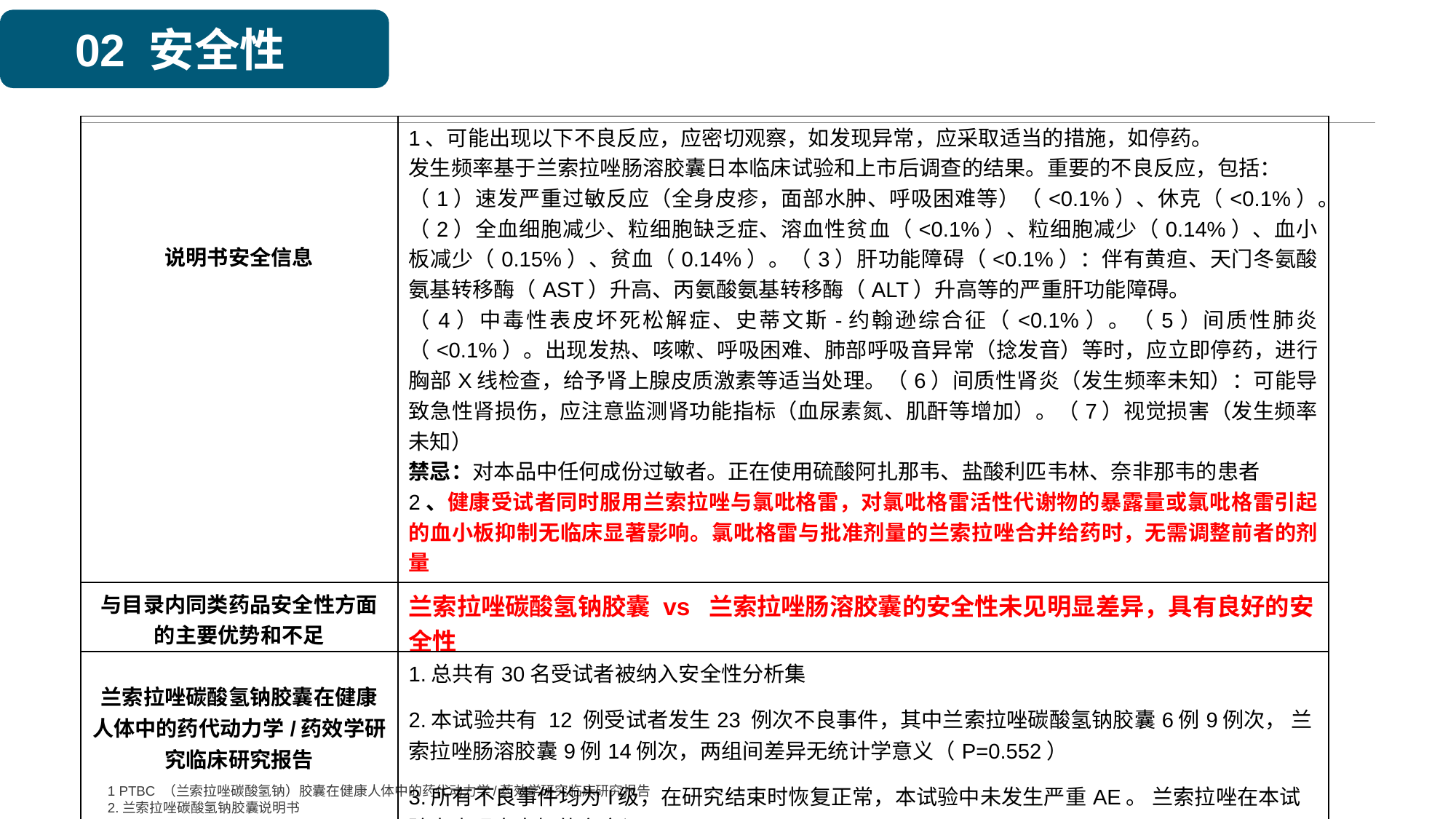

02 安全性
| 说明书安全信息 | 1、可能出现以下不良反应，应密切观察，如发现异常，应采取适当的措施，如停药。 发生频率基于兰索拉唑肠溶胶囊日本临床试验和上市后调查的结果。重要的不良反应，包括： （1）速发严重过敏反应（全身皮疹，面部水肿、呼吸困难等）（<0.1%）、休克（<0.1%）。（2）全血细胞减少、粒细胞缺乏症、溶血性贫血（<0.1%）、粒细胞减少（0.14%）、血小板减少（0.15%）、贫血（0.14%）。（3）肝功能障碍（<0.1%）：伴有黄疸、天门冬氨酸氨基转移酶（AST）升高、丙氨酸氨基转移酶（ALT）升高等的严重肝功能障碍。 （4）中毒性表皮坏死松解症、史蒂文斯-约翰逊综合征（<0.1%）。（5）间质性肺炎（<0.1%）。出现发热、咳嗽、呼吸困难、肺部呼吸音异常（捻发音）等时，应立即停药，进行胸部X线检查，给予肾上腺皮质激素等适当处理。（6）间质性肾炎（发生频率未知）：可能导致急性肾损伤，应注意监测肾功能指标（血尿素氮、肌酐等增加）。（7）视觉损害（发生频率未知） 禁忌：对本品中任何成份过敏者。正在使用硫酸阿扎那韦、盐酸利匹韦林、奈非那韦的患者 2、健康受试者同时服用兰索拉唑与氯吡格雷，对氯吡格雷活性代谢物的暴露量或氯吡格雷引起的血小板抑制无临床显著影响。氯吡格雷与批准剂量的兰索拉唑合并给药时，无需调整前者的剂量 |
| --- | --- |
| 与目录内同类药品安全性方面的主要优势和不足 | 兰索拉唑碳酸氢钠胶囊 vs 兰索拉唑肠溶胶囊的安全性未见明显差异，具有良好的安全性 |
| 兰索拉唑碳酸氢钠胶囊在健康人体中的药代动力学/药效学研究临床研究报告 | 1.总共有30名受试者被纳入安全性分析集 2.本试验共有 12 例受试者发生23 例次不良事件，其中兰索拉唑碳酸氢钠胶囊6例9例次， 兰索拉唑肠溶胶囊9例14例次，两组间差异无统计学意义（P=0.552） 3.所有不良事件均为I级，在研究结束时恢复正常，本试验中未发生严重AE。 兰索拉唑在本试验中表现出良好的安全记录。 |
02
禁忌：本品中任何成份过敏者。正在使用硫酸阿扎那韦、盐酸利匹韦林、奈非那韦的患者。
1 PTBC （兰索拉唑碳酸氢钠）胶囊在健康人体中的药代动力学/药效学研究临床研究报告
2.兰索拉唑碳酸氢钠胶囊说明书